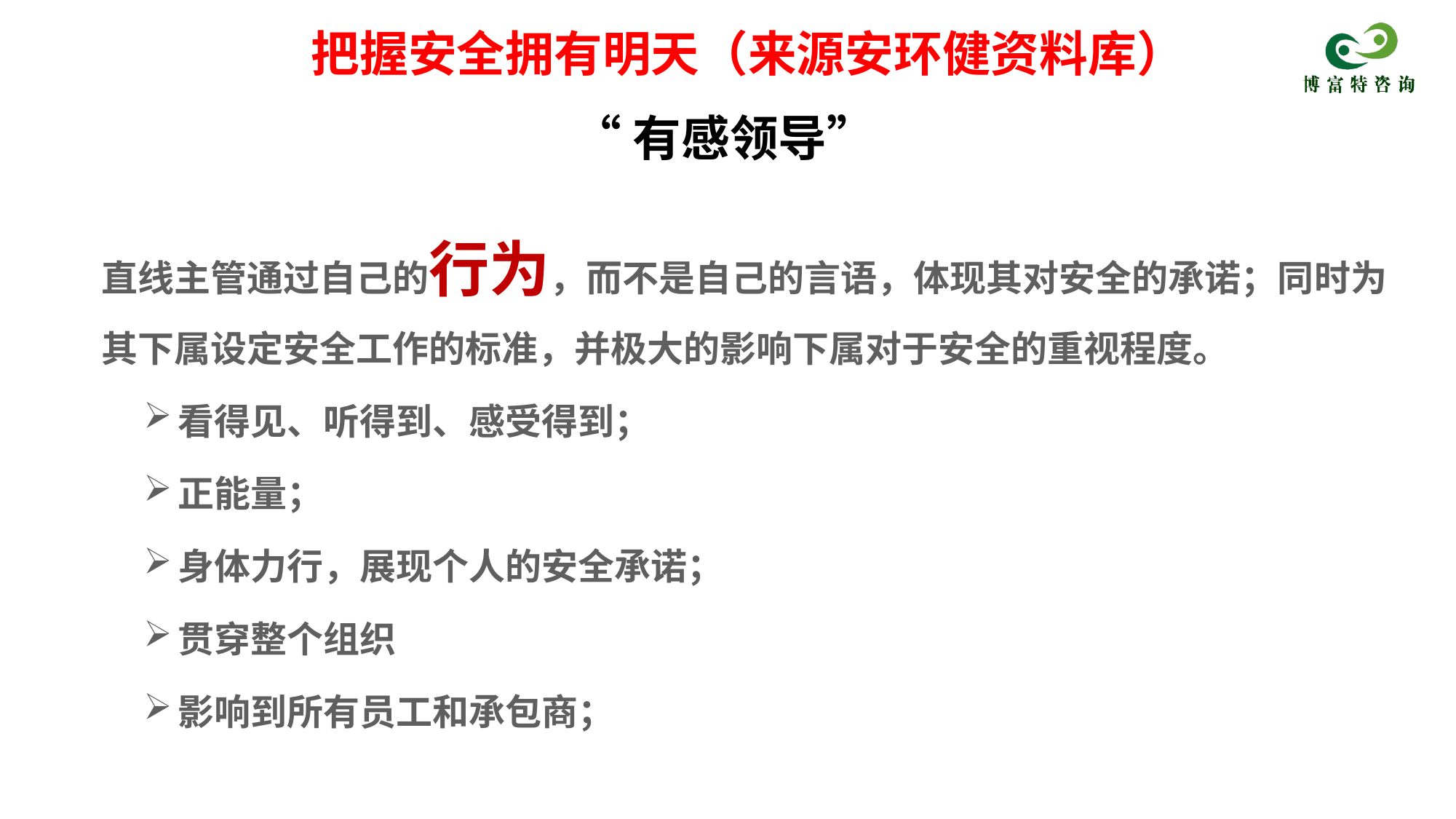

# “有感领导”
直线主管通过自己的行为，而不是自己的言语，体现其对安全的承诺；同时为其下属设定安全工作的标准，并极大的影响下属对于安全的重视程度。
看得见、听得到、感受得到；
正能量；
身体力行，展现个人的安全承诺；
贯穿整个组织
影响到所有员工和承包商；